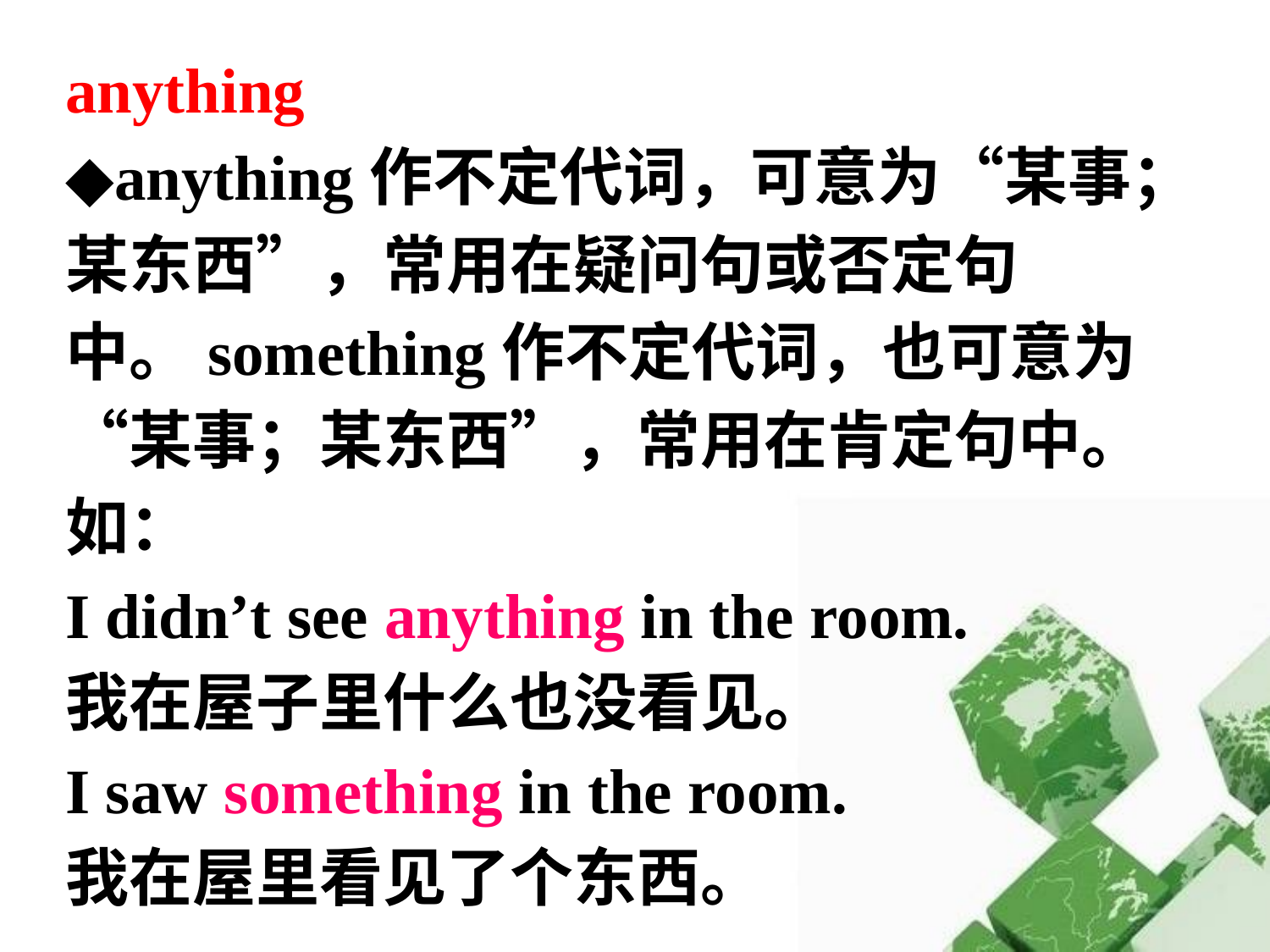

anything
◆anything作不定代词，可意为“某事；某东西”，常用在疑问句或否定句中。something作不定代词，也可意为“某事；某东西”，常用在肯定句中。如：
I didn’t see anything in the room.
我在屋子里什么也没看见。
I saw something in the room.
我在屋里看见了个东西。